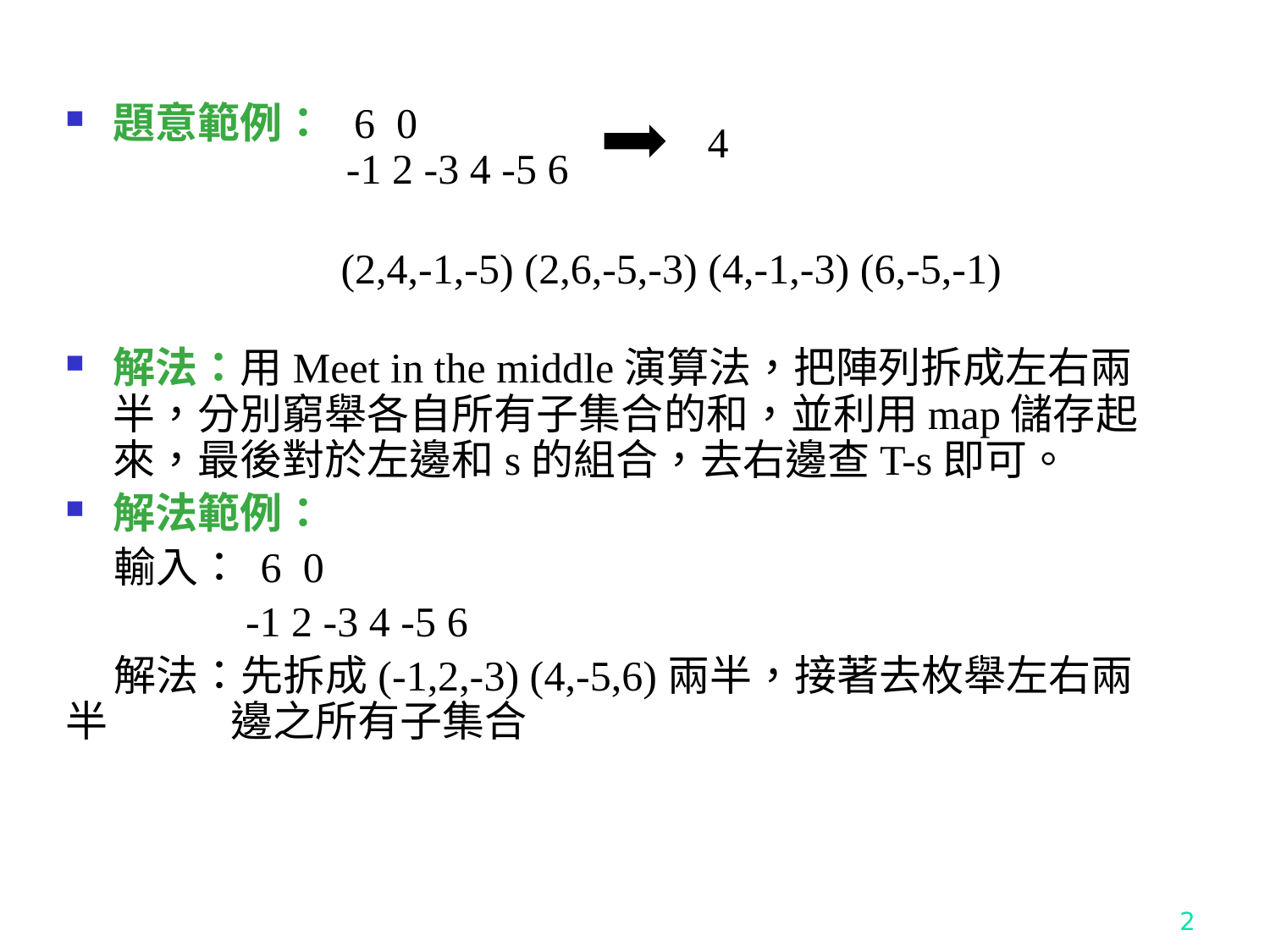

題意範例：  6  0
                      -1 2 -3 4 -5 6
                          (2,4,-1,-5) (2,6,-5,-3) (4,-1,-3) (6,-5,-1)
解法：用Meet in the middle演算法，把陣列拆成左右兩半，分別窮舉各自所有子集合的和，並利用map儲存起來，最後對於左邊和s的組合，去右邊查T-s即可。
解法範例：
    輸入： 6  0
                 -1 2 -3 4 -5 6
    解法：先拆成(-1,2,-3) (4,-5,6)兩半，接著去枚舉左右兩半	    邊之所有子集合
4

2